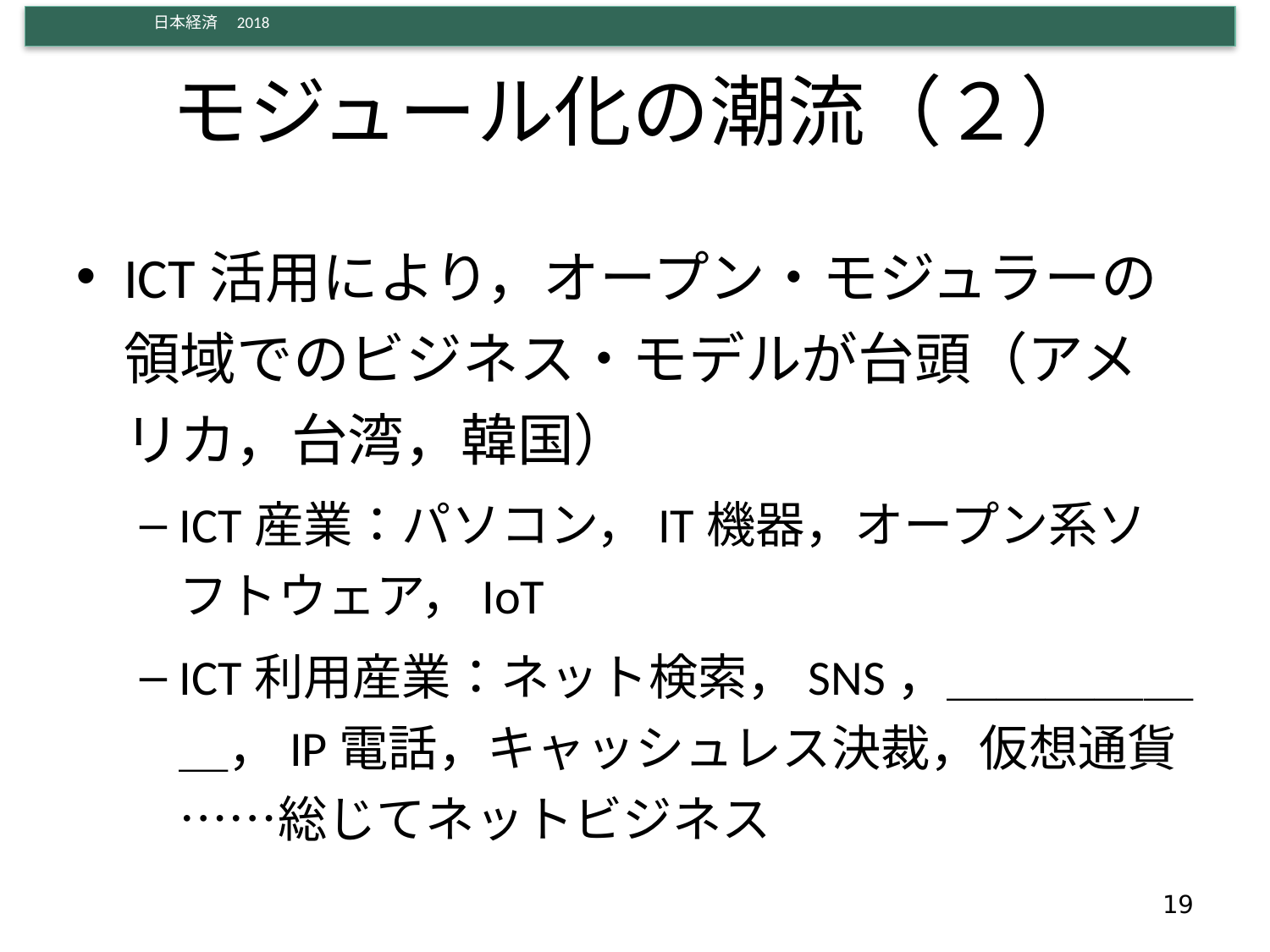

# モジュール化の潮流（２）
ICT活用により，オープン・モジュラーの領域でのビジネス・モデルが台頭（アメリカ，台湾，韓国）
ICT産業：パソコン，IT機器，オープン系ソフトウェア，IoT
ICT利用産業：ネット検索，SNS，＿＿＿＿＿＿，IP電話，キャッシュレス決裁，仮想通貨……総じてネットビジネス

19